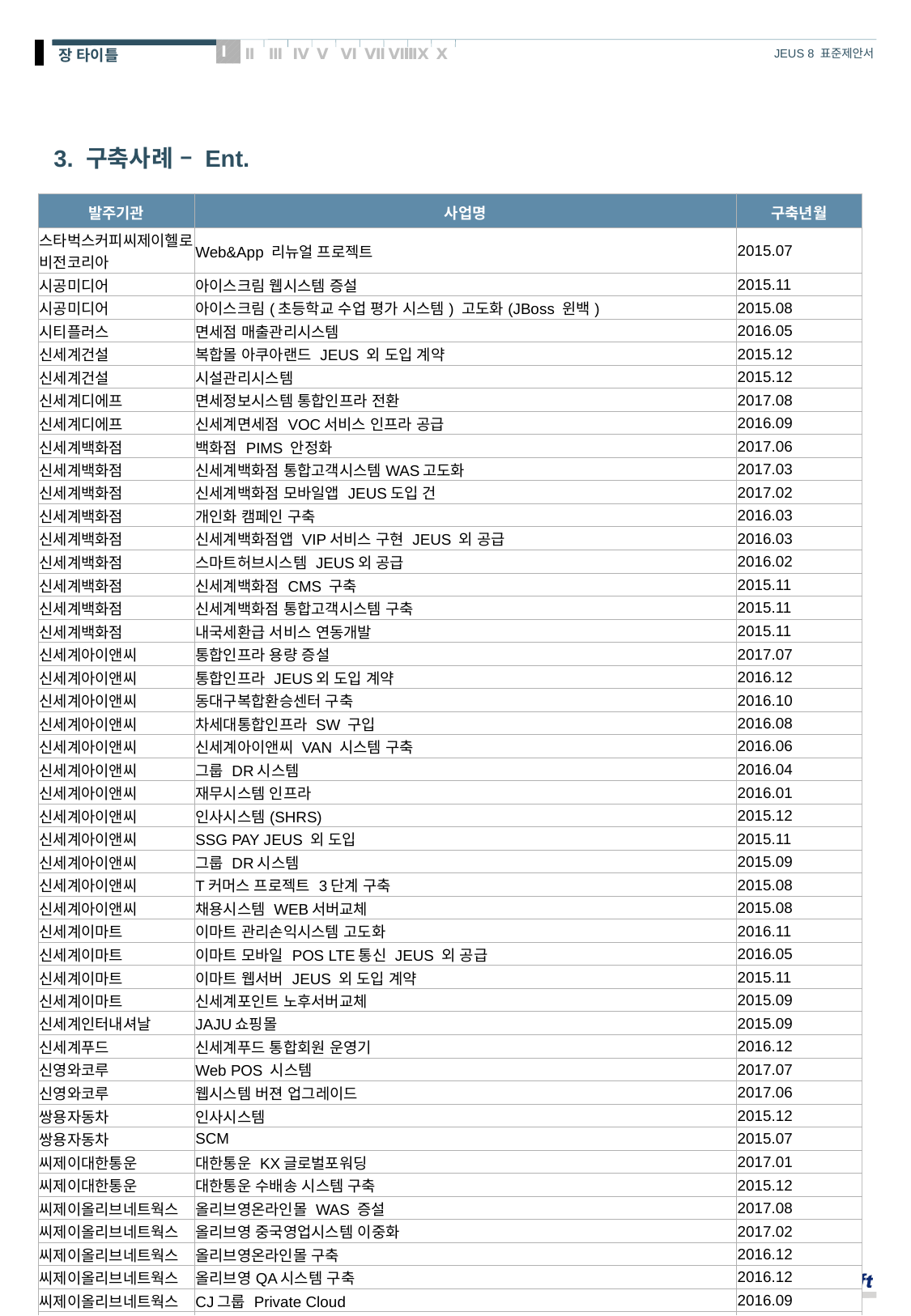

# 3. 구축사례 – Ent.
| 발주기관 | 사업명 | 구축년월 |
| --- | --- | --- |
| 스타벅스커피씨제이헬로비전코리아 | Web&App 리뉴얼 프로젝트 | 2015.07 |
| 시공미디어 | 아이스크림 웹시스템 증설 | 2015.11 |
| 시공미디어 | 아이스크림(초등학교 수업 평가 시스템) 고도화(JBoss 윈백) | 2015.08 |
| 시티플러스 | 면세점 매출관리시스템 | 2016.05 |
| 신세계건설 | 복합몰 아쿠아랜드 JEUS 외 도입 계약 | 2015.12 |
| 신세계건설 | 시설관리시스템 | 2015.12 |
| 신세계디에프 | 면세정보시스템 통합인프라 전환 | 2017.08 |
| 신세계디에프 | 신세계면세점 VOC서비스 인프라 공급 | 2016.09 |
| 신세계백화점 | 백화점 PIMS 안정화 | 2017.06 |
| 신세계백화점 | 신세계백화점 통합고객시스템WAS고도화 | 2017.03 |
| 신세계백화점 | 신세계백화점 모바일앱 JEUS도입 건 | 2017.02 |
| 신세계백화점 | 개인화 캠페인 구축 | 2016.03 |
| 신세계백화점 | 신세계백화점앱 VIP서비스 구현 JEUS 외 공급 | 2016.03 |
| 신세계백화점 | 스마트허브시스템 JEUS외 공급 | 2016.02 |
| 신세계백화점 | 신세계백화점 CMS 구축 | 2015.11 |
| 신세계백화점 | 신세계백화점 통합고객시스템 구축 | 2015.11 |
| 신세계백화점 | 내국세환급 서비스 연동개발 | 2015.11 |
| 신세계아이앤씨 | 통합인프라 용량 증설 | 2017.07 |
| 신세계아이앤씨 | 통합인프라 JEUS외 도입 계약 | 2016.12 |
| 신세계아이앤씨 | 동대구복합환승센터 구축 | 2016.10 |
| 신세계아이앤씨 | 차세대통합인프라 SW 구입 | 2016.08 |
| 신세계아이앤씨 | 신세계아이앤씨 VAN 시스템 구축 | 2016.06 |
| 신세계아이앤씨 | 그룹 DR시스템 | 2016.04 |
| 신세계아이앤씨 | 재무시스템 인프라 | 2016.01 |
| 신세계아이앤씨 | 인사시스템(SHRS) | 2015.12 |
| 신세계아이앤씨 | SSG PAY JEUS 외 도입 | 2015.11 |
| 신세계아이앤씨 | 그룹 DR시스템 | 2015.09 |
| 신세계아이앤씨 | T커머스 프로젝트 3단계 구축 | 2015.08 |
| 신세계아이앤씨 | 채용시스템 WEB서버교체 | 2015.08 |
| 신세계이마트 | 이마트 관리손익시스템 고도화 | 2016.11 |
| 신세계이마트 | 이마트 모바일 POS LTE통신 JEUS 외 공급 | 2016.05 |
| 신세계이마트 | 이마트 웹서버 JEUS 외 도입 계약 | 2015.11 |
| 신세계이마트 | 신세계포인트 노후서버교체 | 2015.09 |
| 신세계인터내셔날 | JAJU쇼핑몰 | 2015.09 |
| 신세계푸드 | 신세계푸드 통합회원 운영기 | 2016.12 |
| 신영와코루 | Web POS 시스템 | 2017.07 |
| 신영와코루 | 웹시스템 버젼 업그레이드 | 2017.06 |
| 쌍용자동차 | 인사시스템 | 2015.12 |
| 쌍용자동차 | SCM | 2015.07 |
| 씨제이대한통운 | 대한통운 KX글로벌포워딩 | 2017.01 |
| 씨제이대한통운 | 대한통운 수배송 시스템 구축 | 2015.12 |
| 씨제이올리브네트웍스 | 올리브영온라인몰 WAS 증설 | 2017.08 |
| 씨제이올리브네트웍스 | 올리브영 중국영업시스템 이중화 | 2017.02 |
| 씨제이올리브네트웍스 | 올리브영온라인몰 구축 | 2016.12 |
| 씨제이올리브네트웍스 | 올리브영QA시스템 구축 | 2016.12 |
| 씨제이올리브네트웍스 | CJ그룹 Private Cloud | 2016.09 |
| 씨제이올리브네트웍스 | CJ올리브영 내부관제용 시스템 윈백 | 2016.06 |
| 씨제이올리브네트웍스 | CJ올리브네트웍스 차세대 시스템 | 2016.01 |